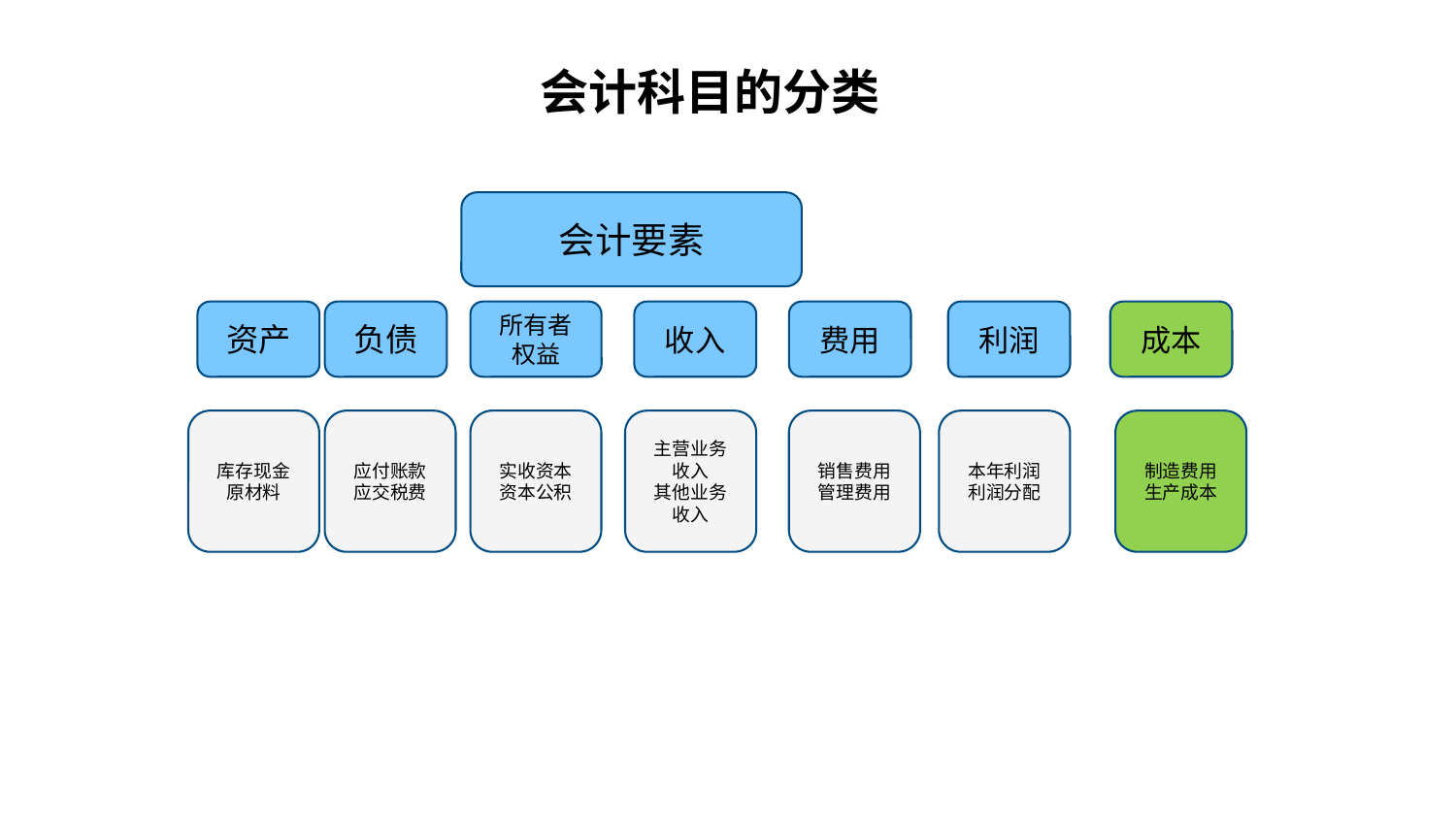

会计科目的分类
会计要素
资产
负债
所有者权益
收入
费用
利润
成本
库存现金
原材料
应付账款
应交税费
实收资本资本公积
主营业务收入
其他业务收入
销售费用
管理费用
本年利润
利润分配
制造费用
生产成本